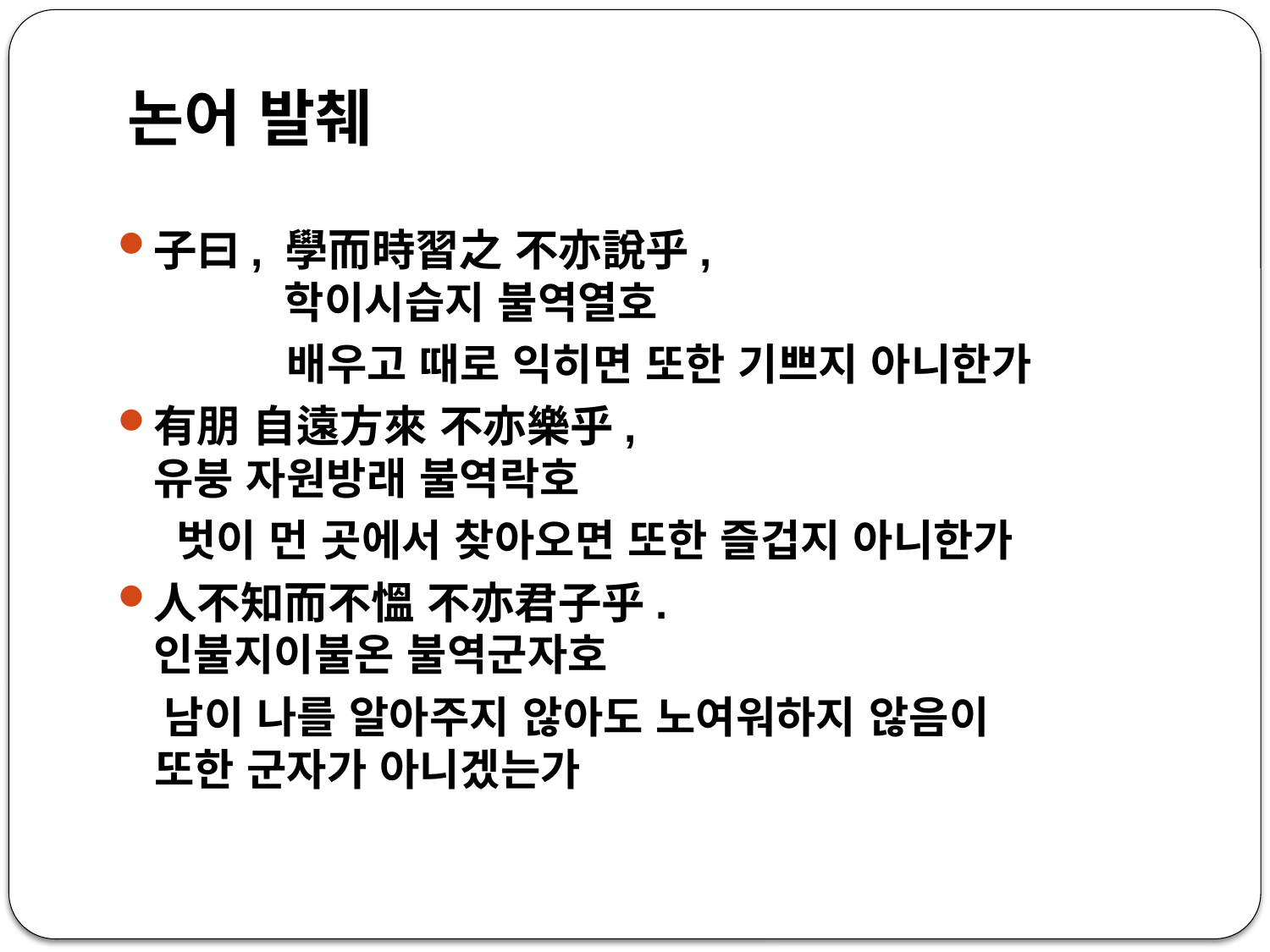

# 논어 발췌
子曰, 學而時習之 不亦說乎,
          학이시습지 불역열호
             배우고 때로 익히면 또한 기쁘지 아니한가
有朋 自遠方來 不亦樂乎,
유붕 자원방래 불역락호
    벗이 먼 곳에서 찾아오면 또한 즐겁지 아니한가
人不知而不慍 不亦君子乎.
인불지이불온 불역군자호
   남이 나를 알아주지 않아도 노여워하지 않음이
   또한 군자가 아니겠는가